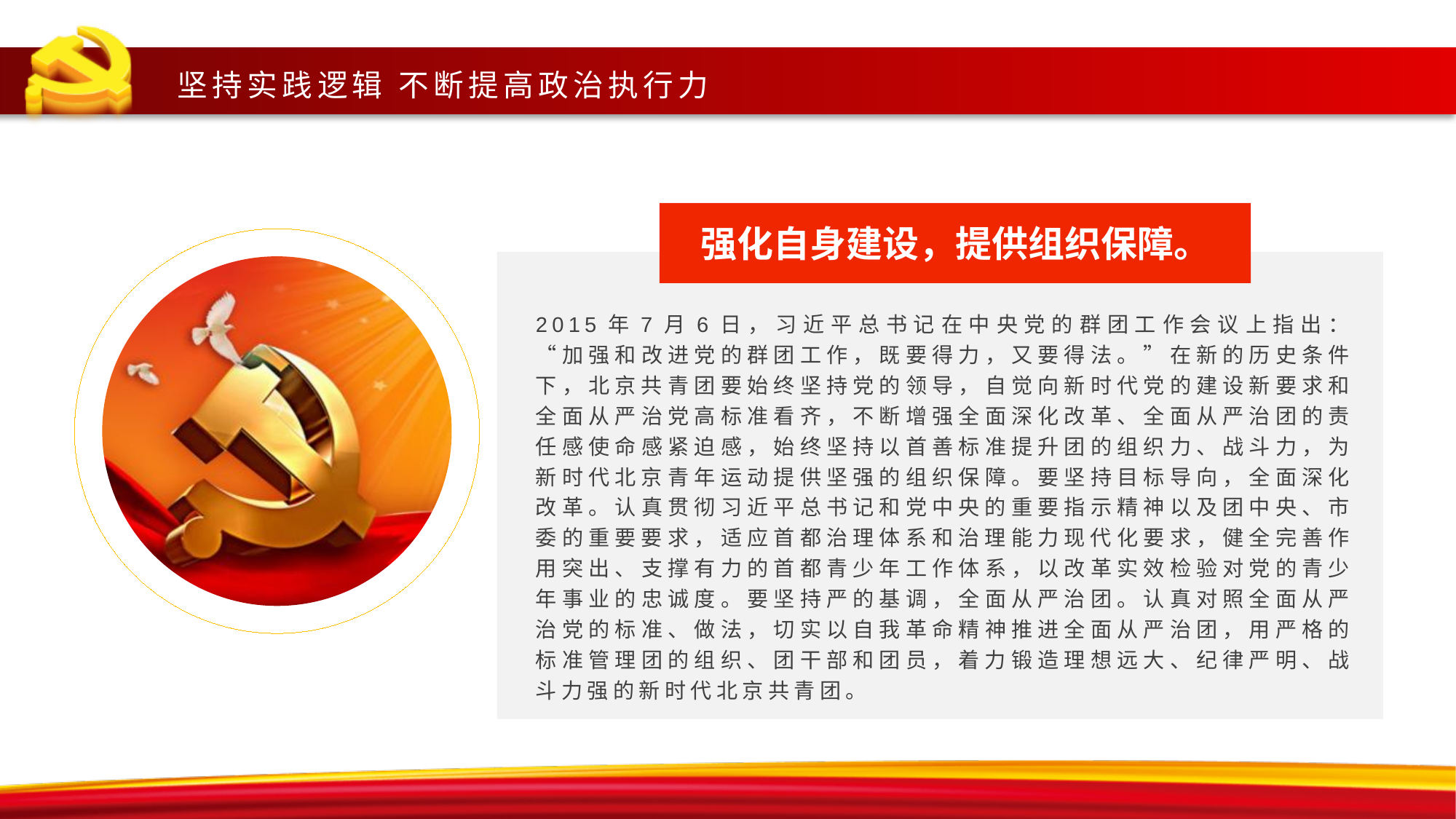

坚持实践逻辑 不断提高政治执行力
强化自身建设，提供组织保障。

2015年7月6日，习近平总书记在中央党的群团工作会议上指出：“加强和改进党的群团工作，既要得力，又要得法。”在新的历史条件下，北京共青团要始终坚持党的领导，自觉向新时代党的建设新要求和全面从严治党高标准看齐，不断增强全面深化改革、全面从严治团的责任感使命感紧迫感，始终坚持以首善标准提升团的组织力、战斗力，为新时代北京青年运动提供坚强的组织保障。要坚持目标导向，全面深化改革。认真贯彻习近平总书记和党中央的重要指示精神以及团中央、市委的重要要求，适应首都治理体系和治理能力现代化要求，健全完善作用突出、支撑有力的首都青少年工作体系，以改革实效检验对党的青少年事业的忠诚度。要坚持严的基调，全面从严治团。认真对照全面从严治党的标准、做法，切实以自我革命精神推进全面从严治团，用严格的标准管理团的组织、团干部和团员，着力锻造理想远大、纪律严明、战斗力强的新时代北京共青团。